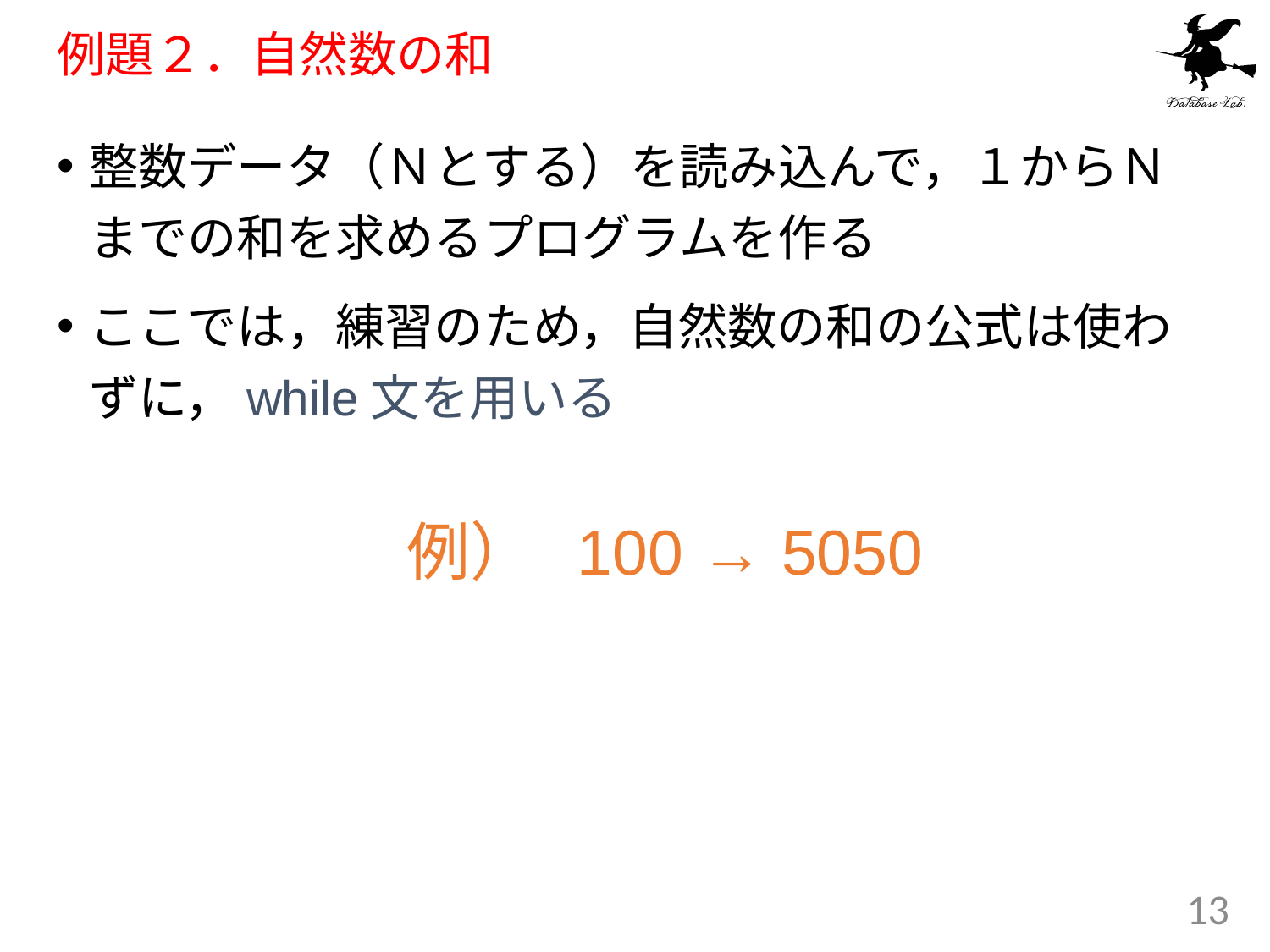

# 例題２．自然数の和
整数データ（Ｎとする）を読み込んで，１からＮまでの和を求めるプログラムを作る
ここでは，練習のため，自然数の和の公式は使わずに，while文を用いる

			例）  100 → 5050
13